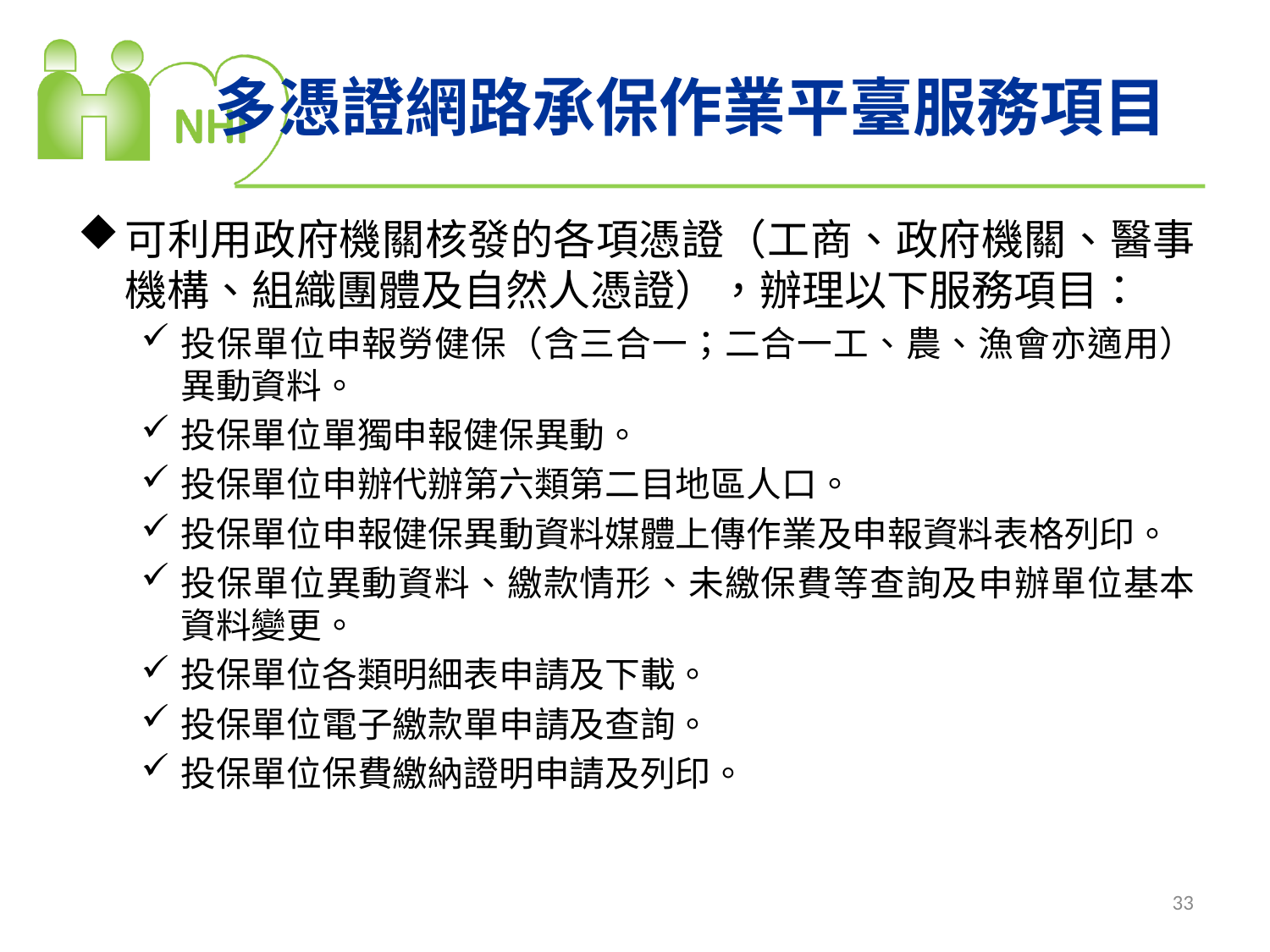

多憑證網路承保作業平臺服務項目
可利用政府機關核發的各項憑證（工商、政府機關、醫事機構、組織團體及自然人憑證），辦理以下服務項目：
投保單位申報勞健保（含三合一；二合一工、農、漁會亦適用）異動資料。
投保單位單獨申報健保異動。
投保單位申辦代辦第六類第二目地區人口。
投保單位申報健保異動資料媒體上傳作業及申報資料表格列印。
投保單位異動資料、繳款情形、未繳保費等查詢及申辦單位基本資料變更。
投保單位各類明細表申請及下載。
投保單位電子繳款單申請及查詢。
投保單位保費繳納證明申請及列印。

33